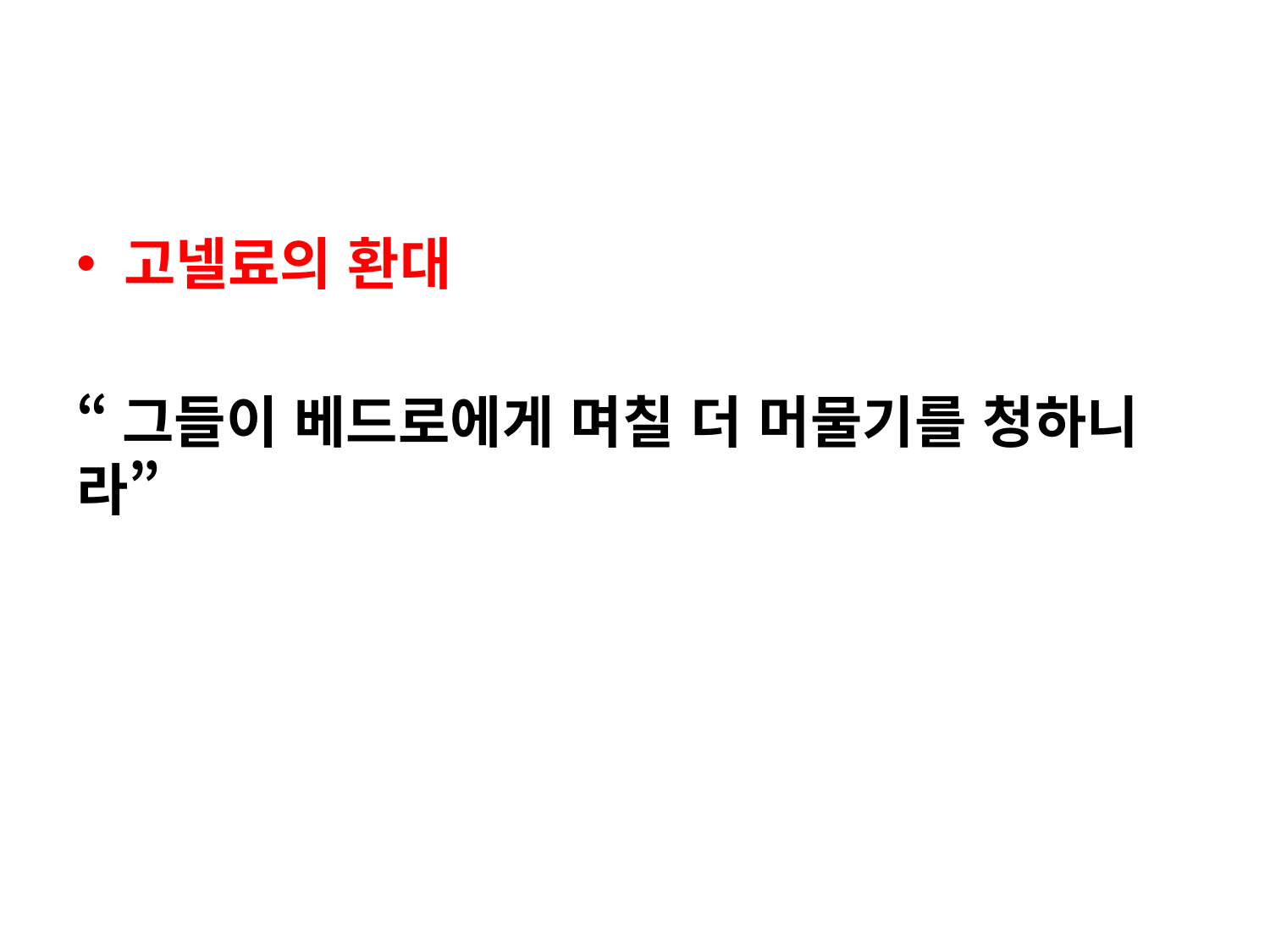

#
고넬료의 환대

“그들이 베드로에게 며칠 더 머물기를 청하니라”